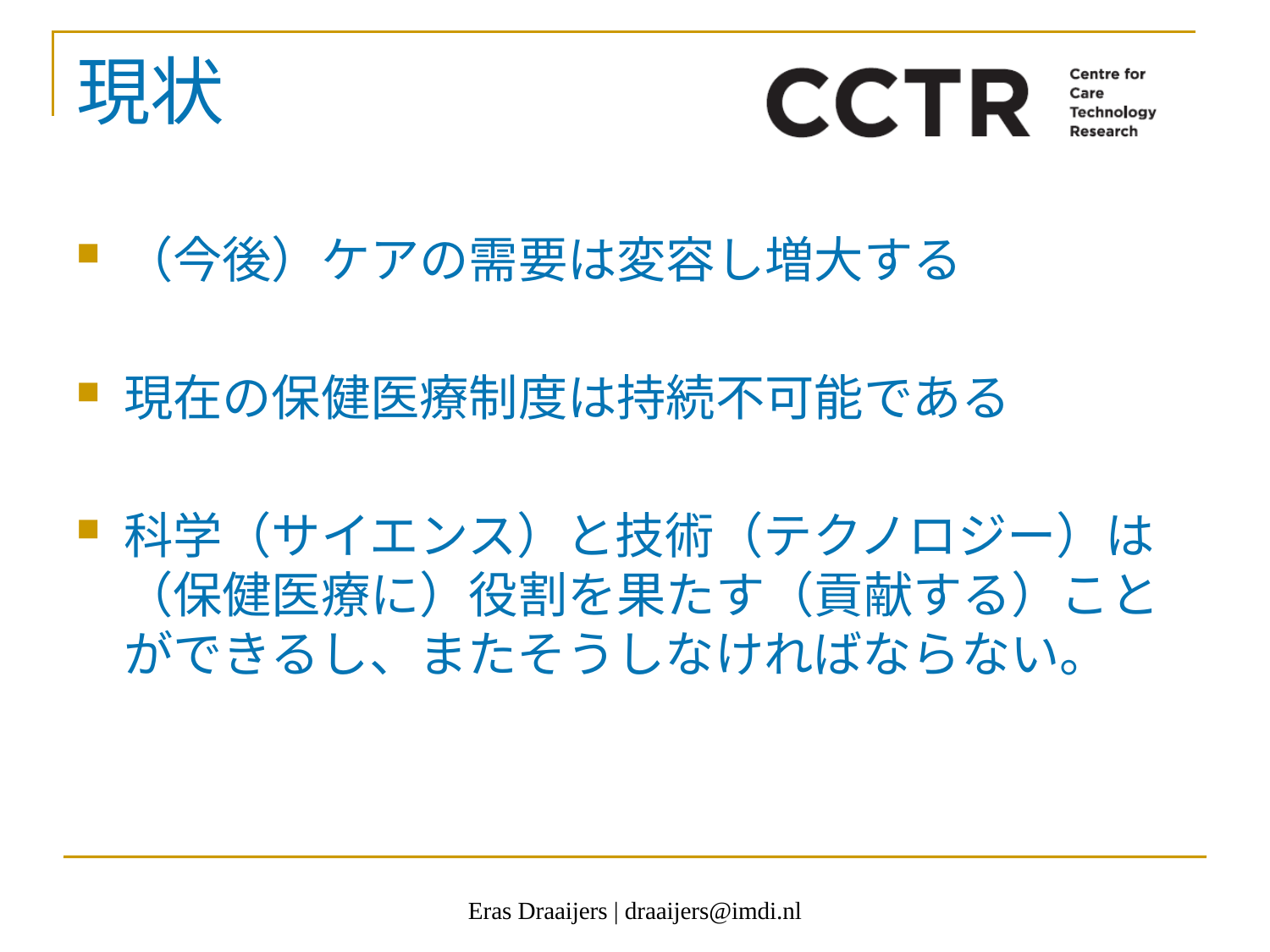

# 現状
（今後）ケアの需要は変容し増大する

現在の保健医療制度は持続不可能である

科学（サイエンス）と技術（テクノロジー）は（保健医療に）役割を果たす（貢献する）ことができるし、またそうしなければならない。
Eras Draaijers | draaijers@imdi.nl